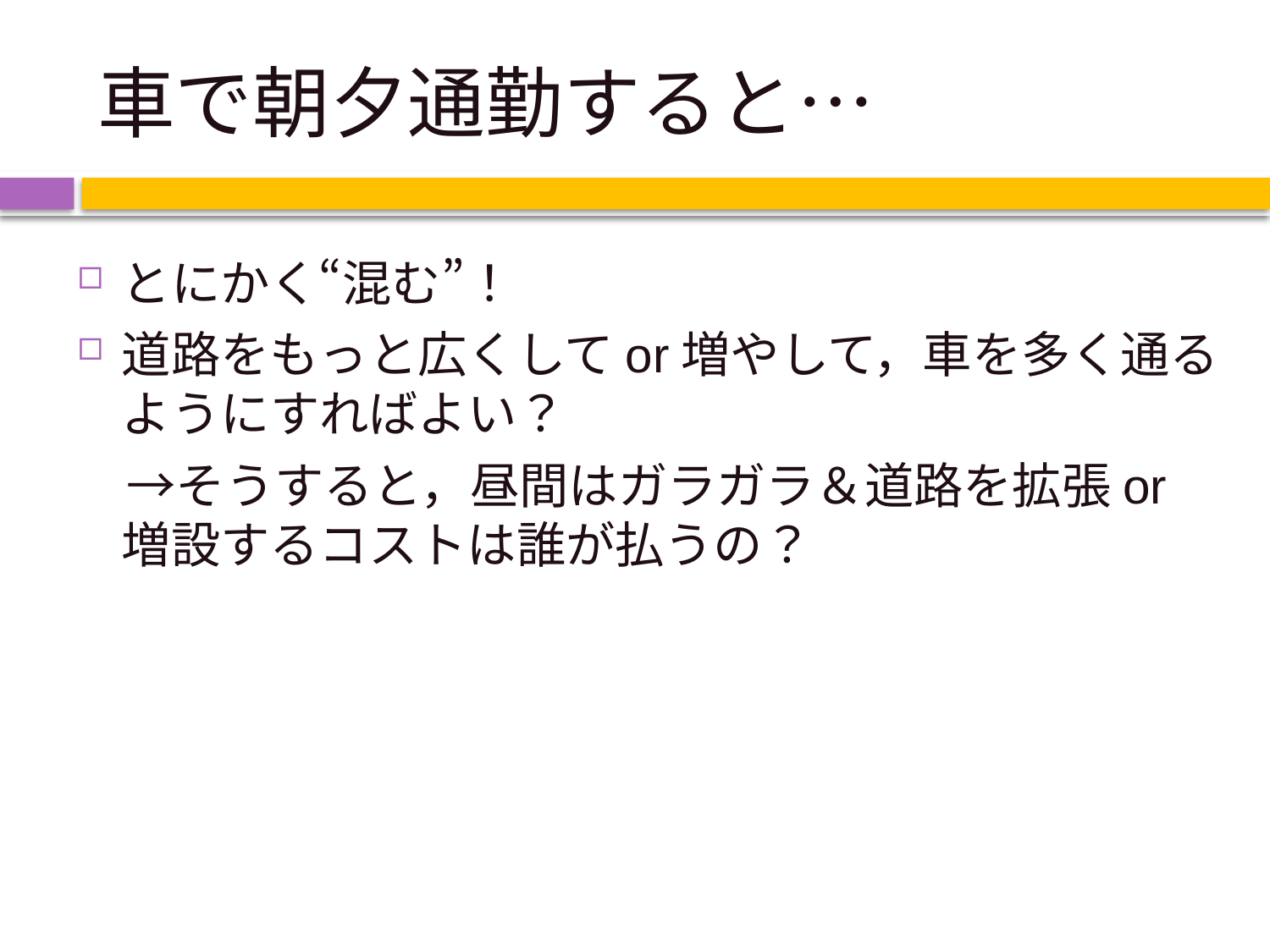

# 車で朝夕通勤すると…
とにかく“混む”！
道路をもっと広くしてor増やして，車を多く通るようにすればよい？
　→そうすると，昼間はガラガラ＆道路を拡張or増設するコストは誰が払うの？